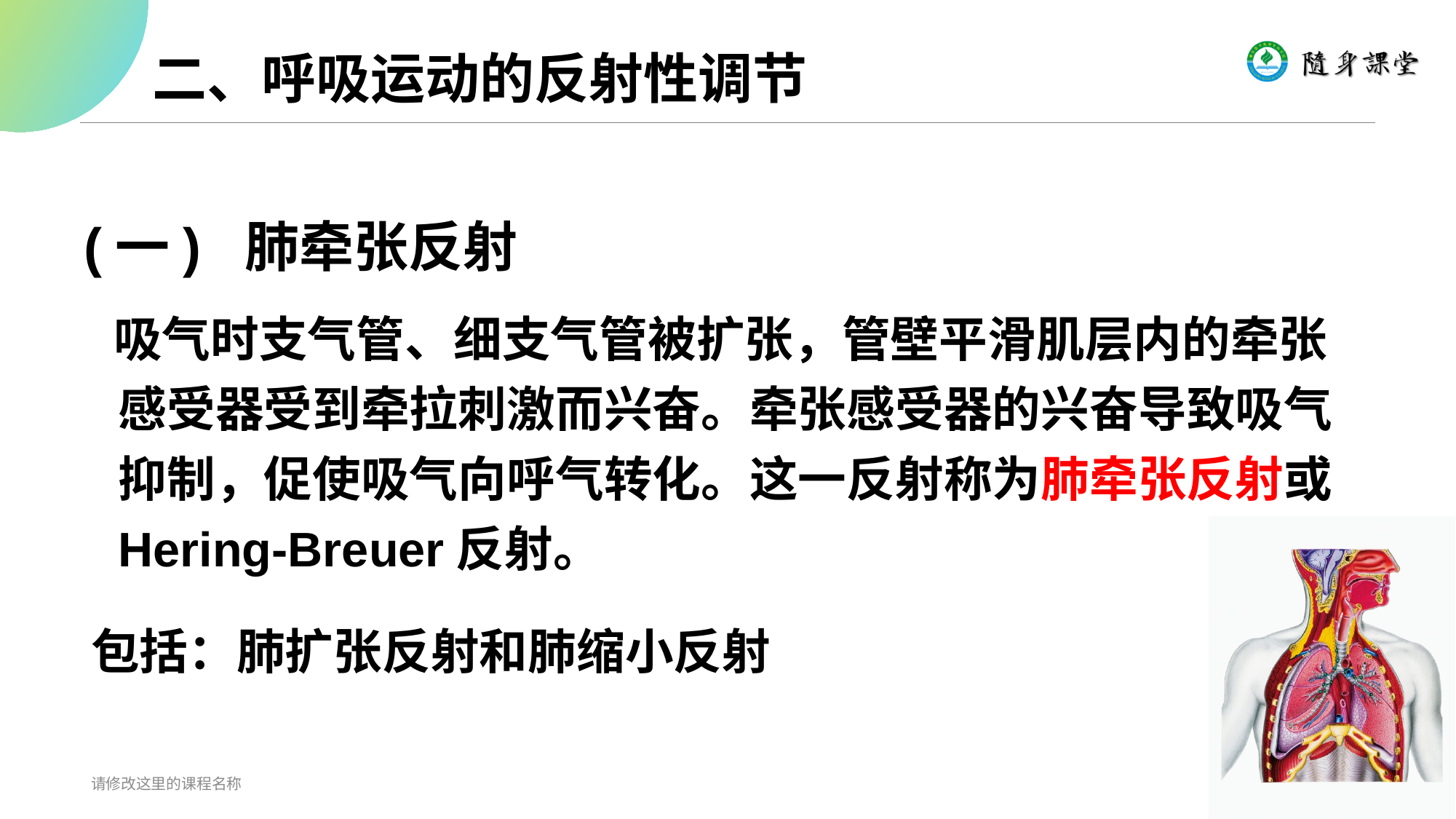

二、呼吸运动的反射性调节
# (一)  肺牵张反射
 吸气时支气管、细支气管被扩张，管壁平滑肌层内的牵张感受器受到牵拉刺激而兴奋。牵张感受器的兴奋导致吸气抑制，促使吸气向呼气转化。这一反射称为肺牵张反射或Hering-Breuer反射。
包括：肺扩张反射和肺缩小反射

请修改这里的课程名称
86